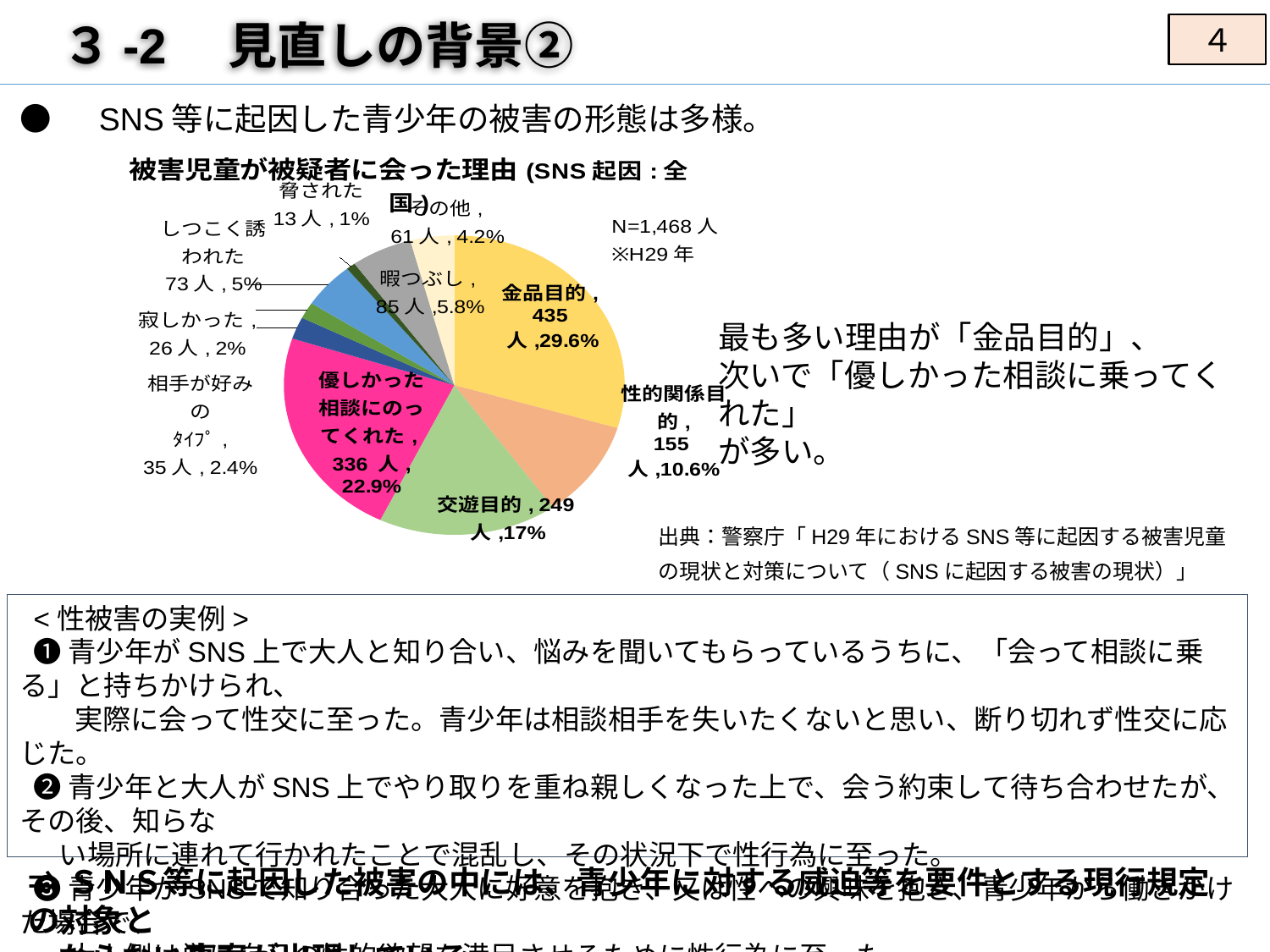

# ３-2　見直しの背景②
４
●　SNS等に起因した青少年の被害の形態は多様。

### Chart

| Category |  |
|---|---|
| 金品目的 | 435.0 |
| 性的関係目的 | 155.0 |
| 交遊目的 | 249.0 |
| 優しかった相談にのってくれた | 336.0 |
| 相手が好みのタイプ | 35.0 |
| 寂しかった | 26.0 |
| しつこく誘われた | 73.0 |
| 脅された | 13.0 |
| 暇つぶし | 85.0 |
| その他 | 61.0 |
最も多い理由が「金品目的」、
次いで「優しかった相談に乗ってくれた」
が多い。
出典：警察庁「H29年におけるSNS等に起因する被害児童の現状と対策について（SNSに起因する被害の現状）」
<性被害の実例>
❶青少年がSNS上で大人と知り合い、悩みを聞いてもらっているうちに、「会って相談に乗る」と持ちかけられ、
 　実際に会って性交に至った。青少年は相談相手を失いたくないと思い、断り切れず性交に応じた。
❷青少年と大人がSNS上でやり取りを重ね親しくなった上で、会う約束して待ち合わせたが、その後、知らな
   い場所に連れて行かれたことで混乱し、その状況下で性行為に至った。
❸青少年がSNSで知り合った大人に好意を抱き、又は性への興味を抱き、青少年から働きかけた場合で、
　 大人側は単に自己の性的欲望を満足させるために性行為に至った。
⇒ＳＮＳ等に起因した被害の中には、⻘少年に対する威迫等を要件とする現⾏規定の対象と
   ならない事案が出現している。